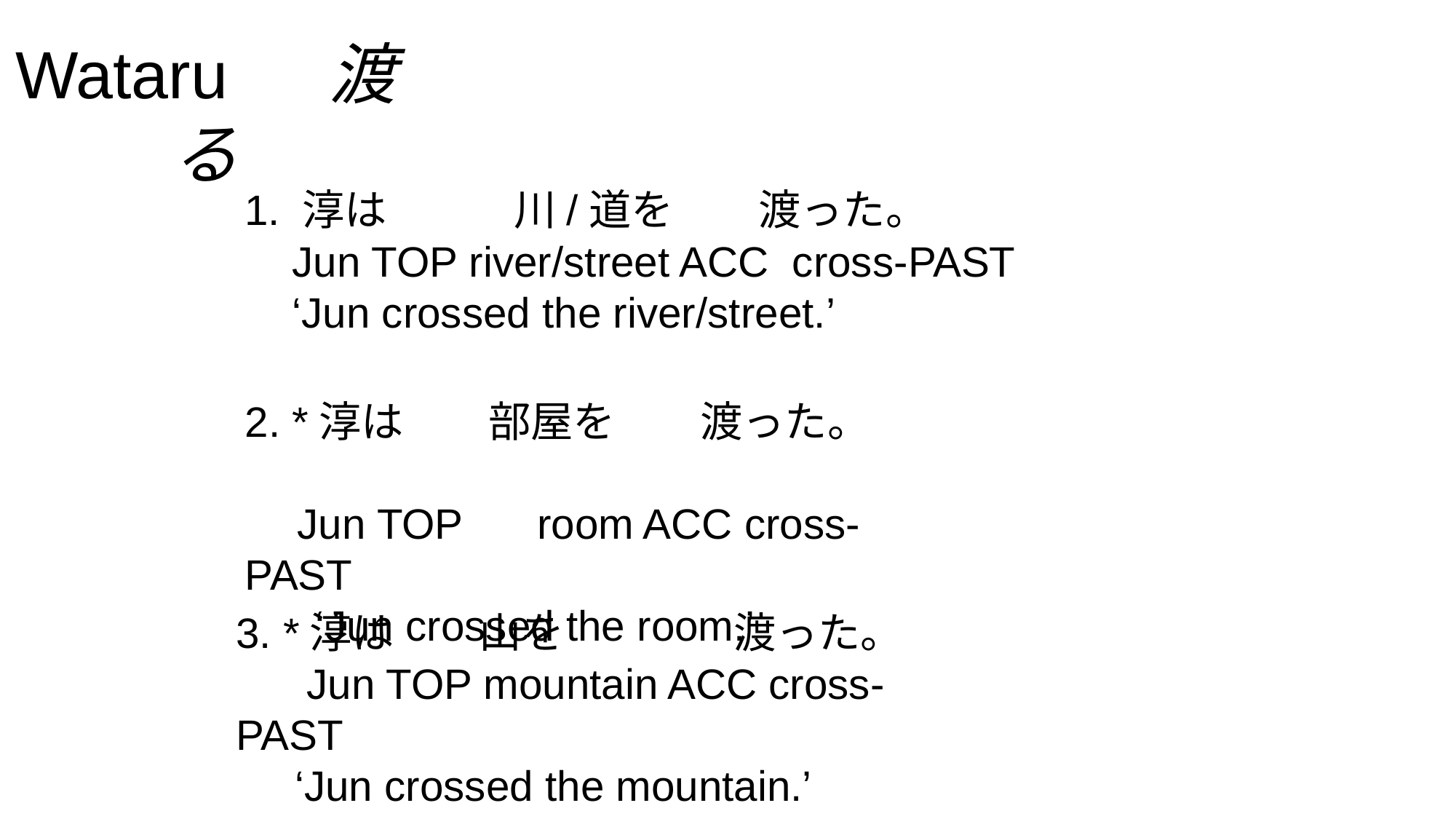

Wataru 　渡る
1. 淳は　　　川/道を　　渡った。
    Jun TOP river/street ACC  cross-PAST
    ‘Jun crossed the river/street.’
2. *淳は　　部屋を　　渡った。
　Jun TOP 　room ACC cross-PAST
      ‘Jun crossed the room.’
3. *淳は　　山を　　　　渡った。
      Jun TOP mountain ACC cross-PAST
     ‘Jun crossed the mountain.’